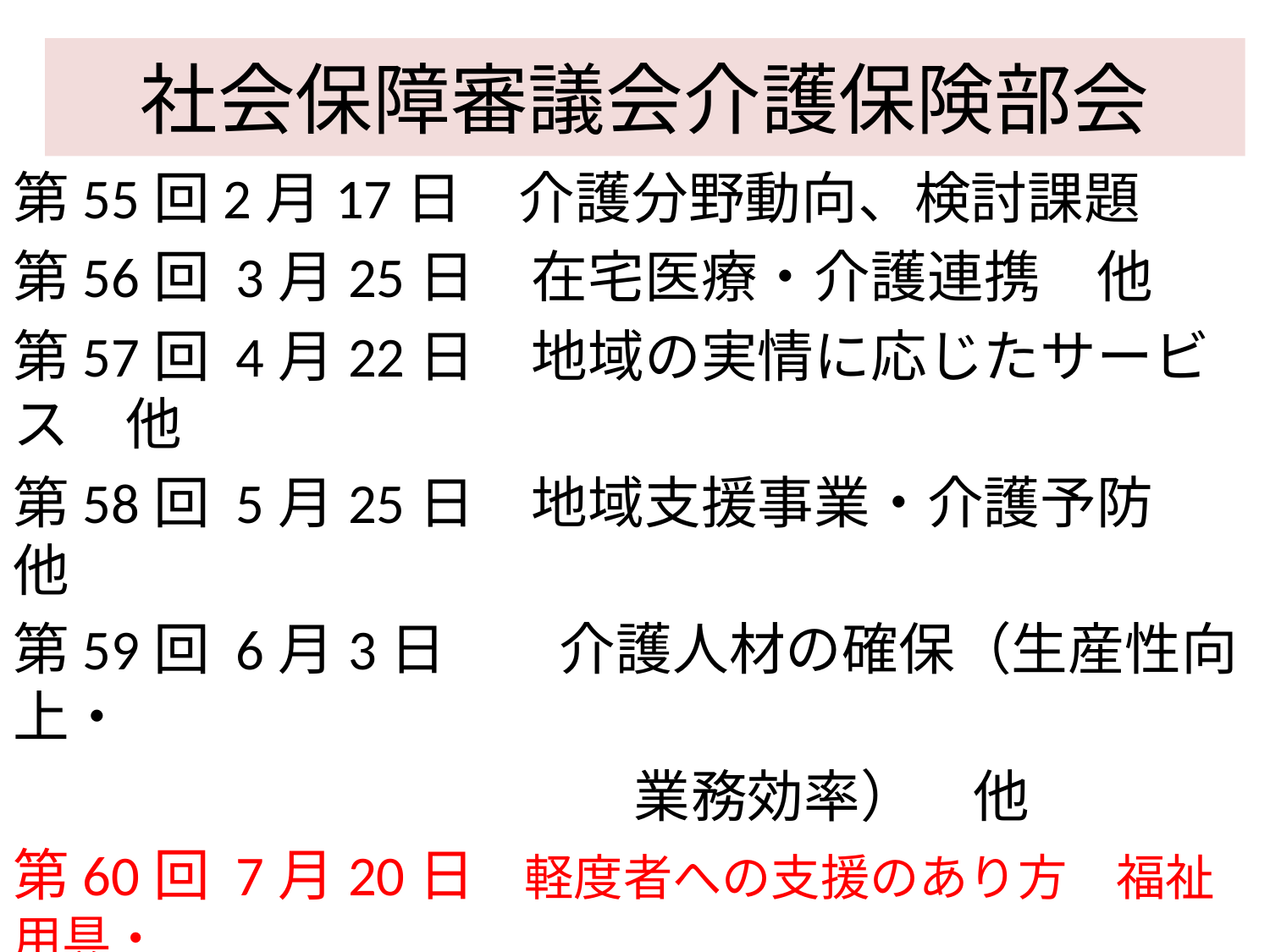

# 社会保障審議会介護保険部会
第55回2月17日　介護分野動向、検討課題
第56回 3月25日　在宅医療・介護連携　他
第57回 4月22日　地域の実情に応じたサービス　他
第58回 5月25日　地域支援事業・介護予防　他
第59回 6月3日　　介護人材の確保（生産性向上・
　　　　　　　　　　　業務効率）　他
第60回 7月20日　軽度者への支援のあり方　福祉用具・
　　　　　　　　　　　　　住宅改修
第61回8月19日　負担のあり方
第６２回８月３１日　その他の課題、ニーズに応じたサービス